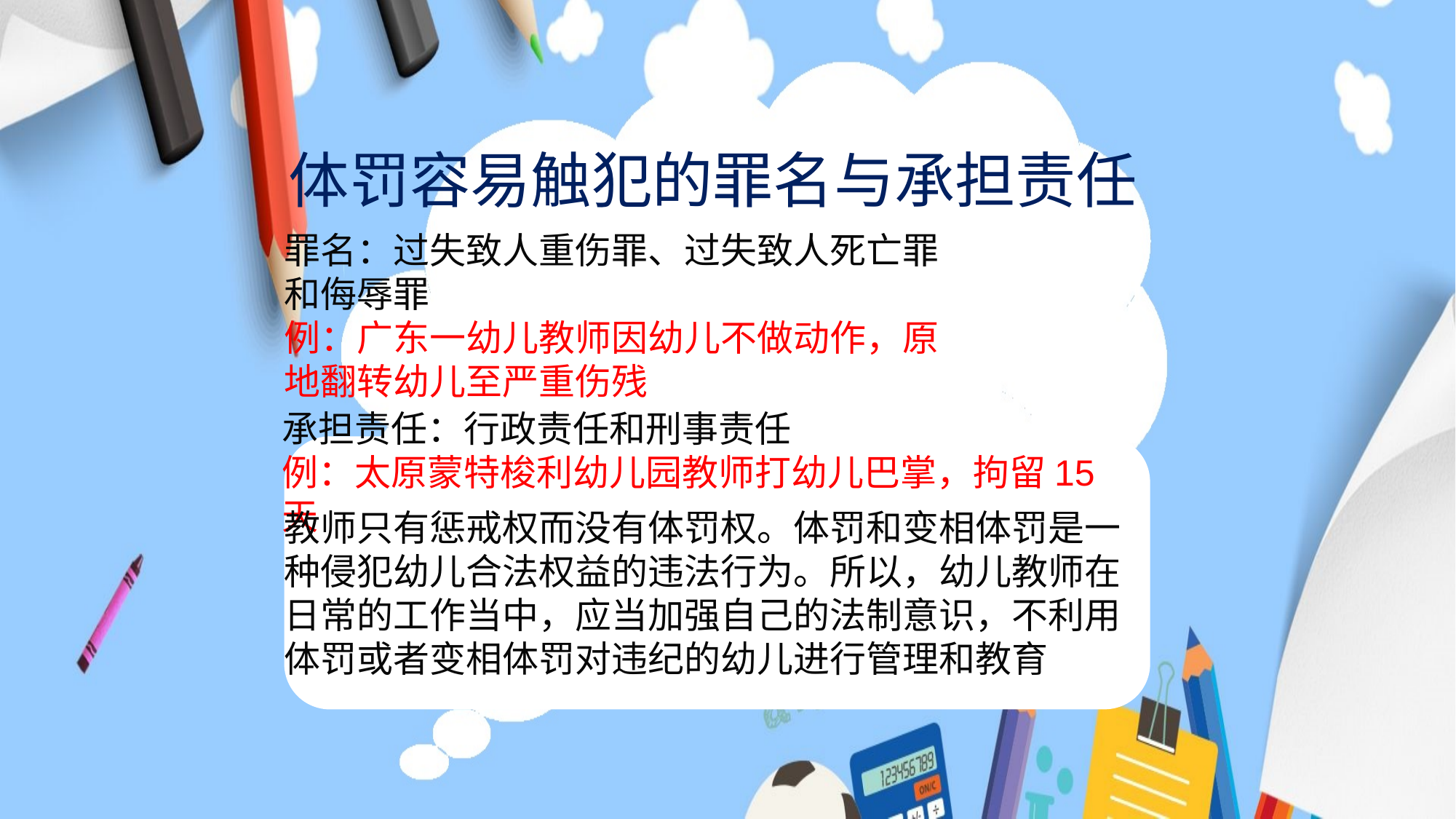

体罚容易触犯的罪名与承担责任
罪名：过失致人重伤罪、过失致人死亡罪和侮辱罪
例：广东一幼儿教师因幼儿不做动作，原地翻转幼儿至严重伤残
承担责任：行政责任和刑事责任
例：太原蒙特梭利幼儿园教师打幼儿巴掌，拘留15天

教师只有惩戒权而没有体罚权。体罚和变相体罚是一种侵犯幼儿合法权益的违法行为。所以，幼儿教师在日常的工作当中，应当加强自己的法制意识，不利用体罚或者变相体罚对违纪的幼儿进行管理和教育